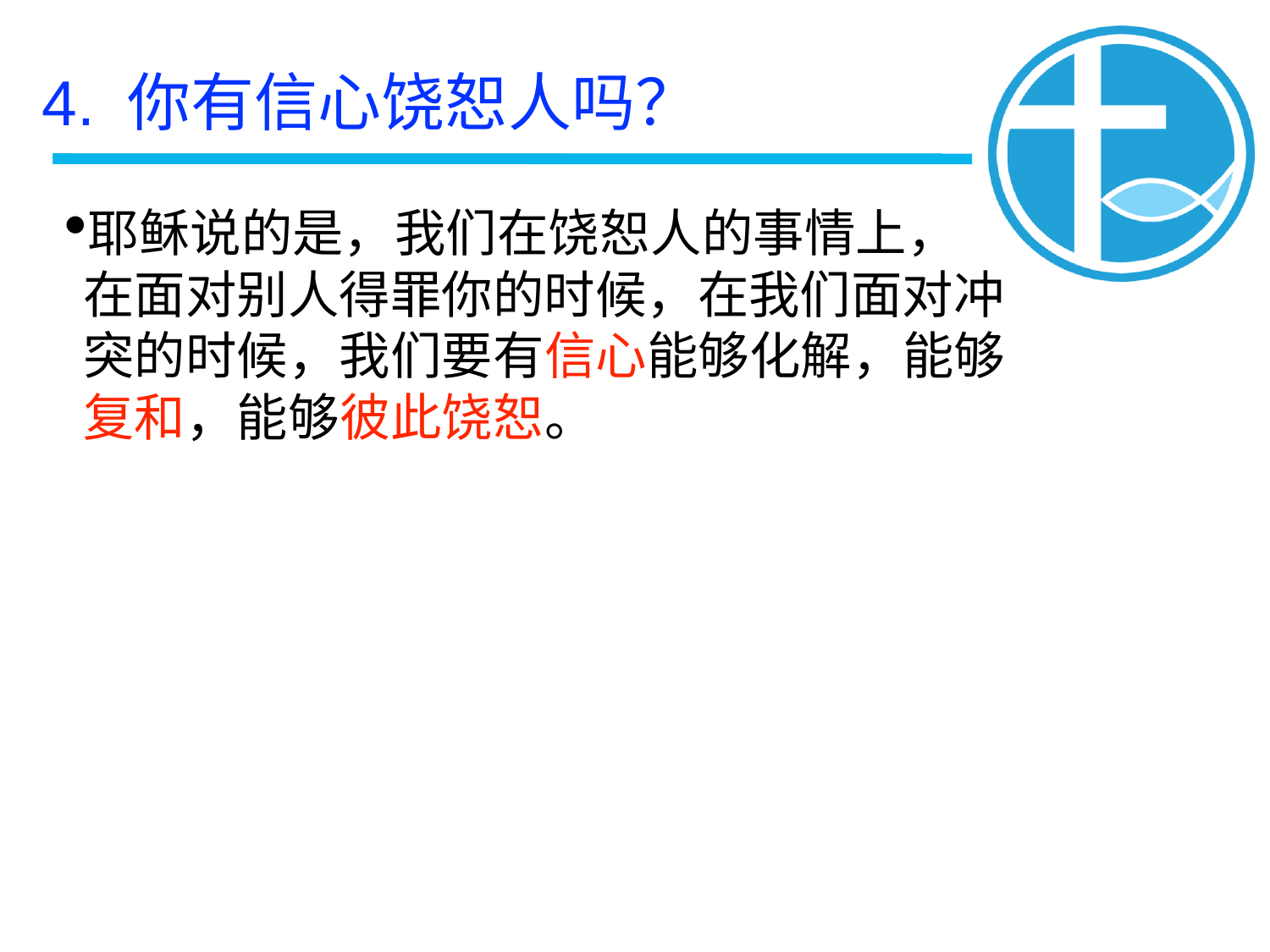

4. 你有信心饶恕人吗？
耶稣说的是，我们在饶恕人的事情上，
在面对别人得罪你的时候，在我们面对冲突的时候，我们要有信心能够化解，能够复和，能够彼此饶恕。